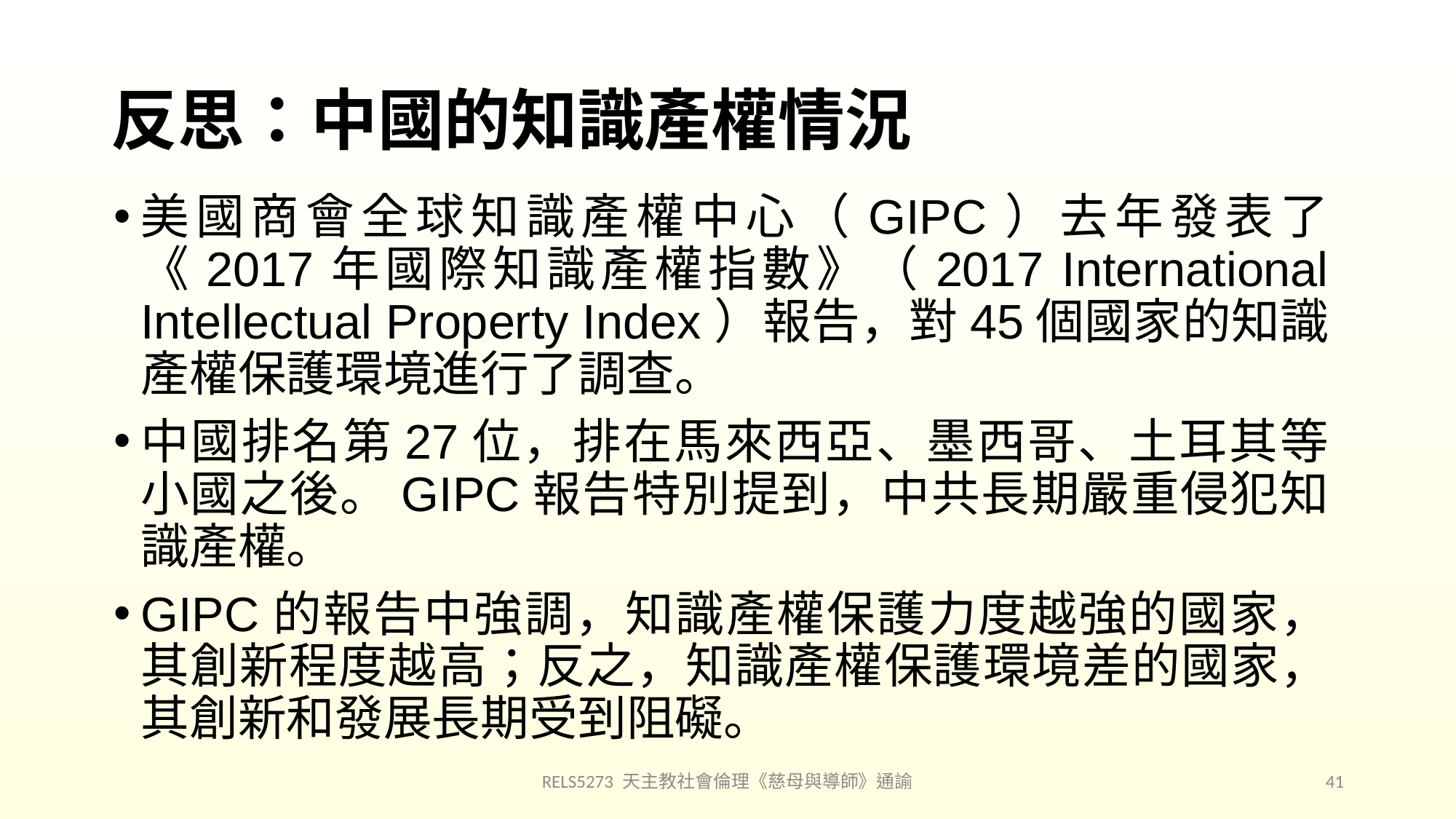

# 反思：中國的知識產權情況
美國商會全球知識產權中心（GIPC）去年發表了《2017年國際知識產權指數》（2017 International Intellectual Property Index）報告，對45個國家的知識產權保護環境進行了調查。
中國排名第27位，排在馬來西亞、墨西哥、土耳其等小國之後。GIPC報告特別提到，中共長期嚴重侵犯知識產權。
GIPC的報告中強調，知識產權保護力度越強的國家，其創新程度越高；反之，知識產權保護環境差的國家，其創新和發展長期受到阻礙。
RELS5273 天主教社會倫理《慈母與導師》通諭
41